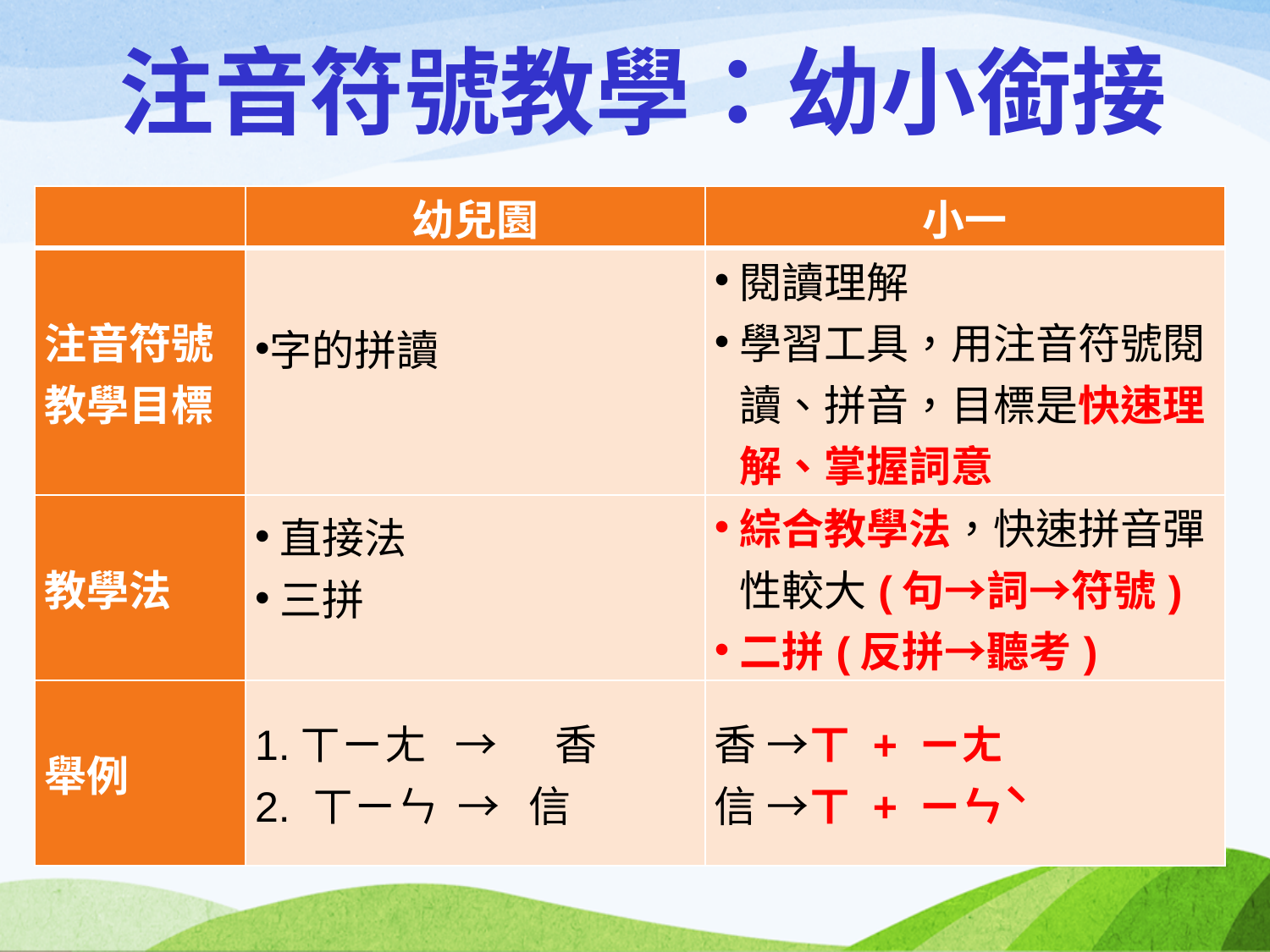

注音符號教學：幼小銜接
|  | 幼兒園 | 小一 |
| --- | --- | --- |
| 注音符號教學目標 | 字的拼讀 | 閱讀理解 學習工具，用注音符號閱讀、拼音，目標是快速理解、掌握詞意 |
| 教學法 | 直接法 三拼 | 綜合教學法，快速拼音彈性較大(句→詞→符號) 二拼(反拼→聽考) |
| 舉例 | 1.ㄒㄧㄤ → 香 2. ㄒㄧㄣ → 信 | 香 →ㄒ + ㄧㄤ 信 →ㄒ + ㄧㄣˋ |